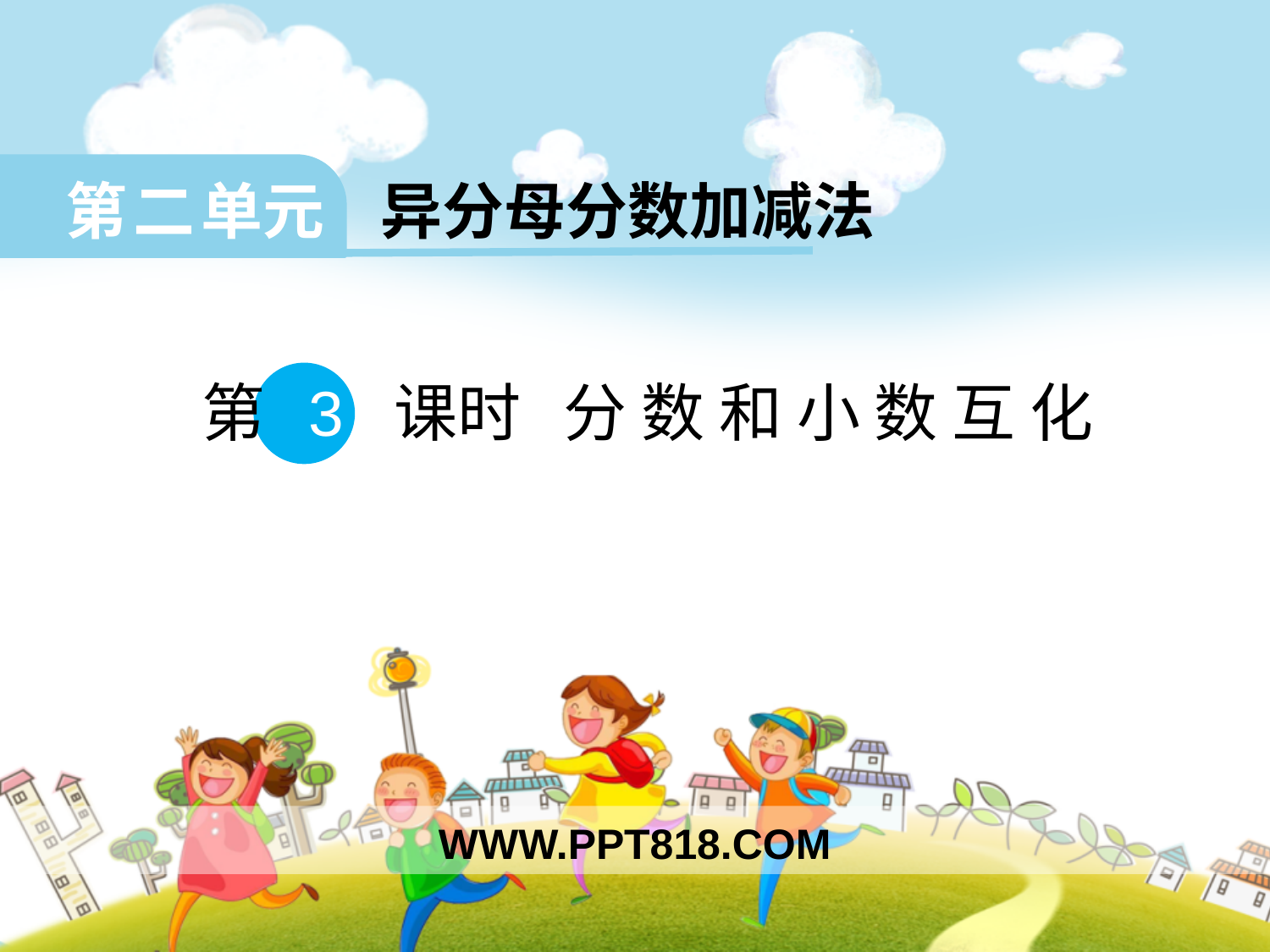

第 二 单元    异分母分数加减法

  第  3  课时   分 数 和 小 数 互 化
WWW.PPT818.COM